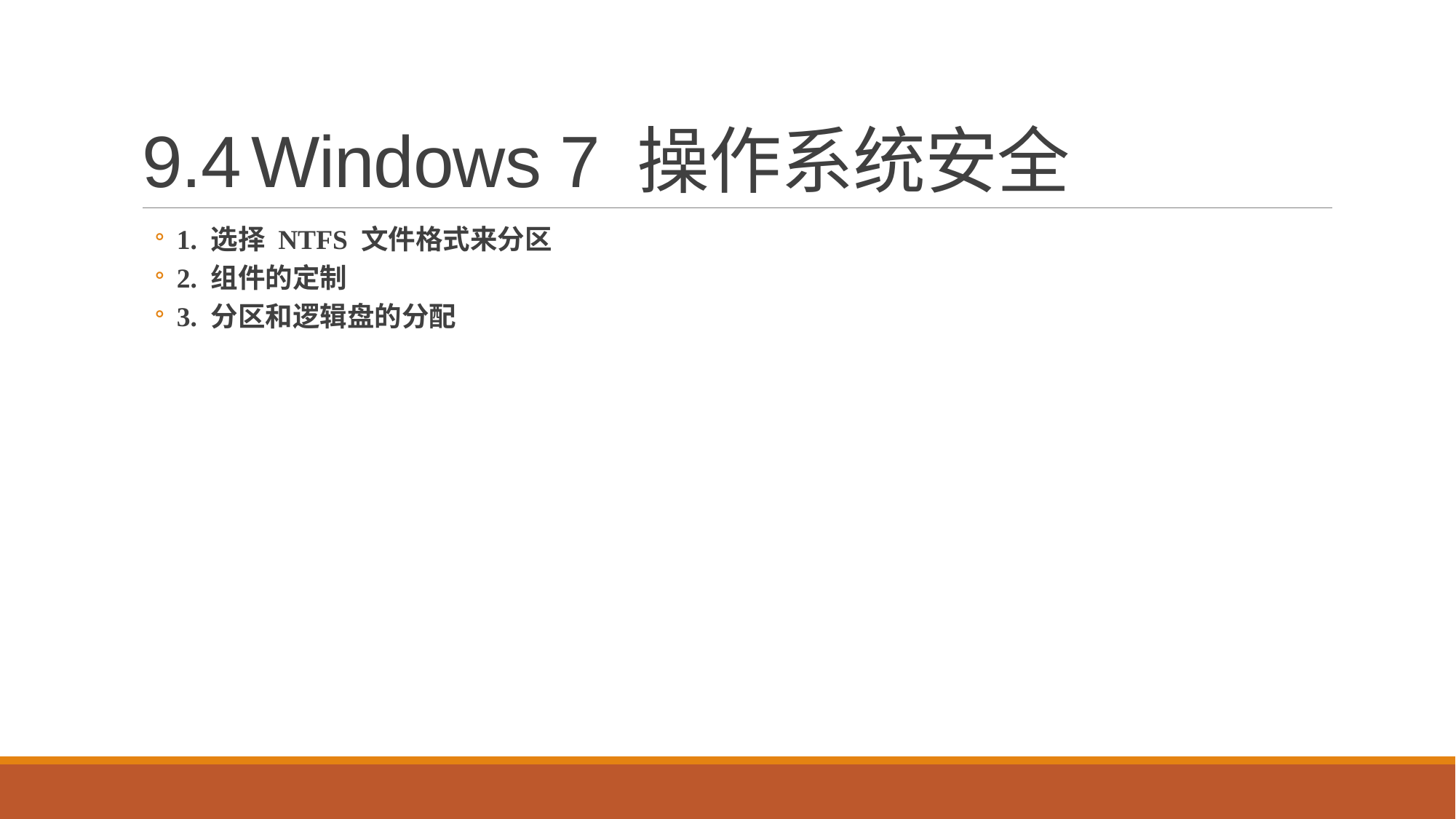

# 9.4	Windows 7 操作系统安全
1. 选择 NTFS 文件格式来分区
2. 组件的定制
3. 分区和逻辑盘的分配